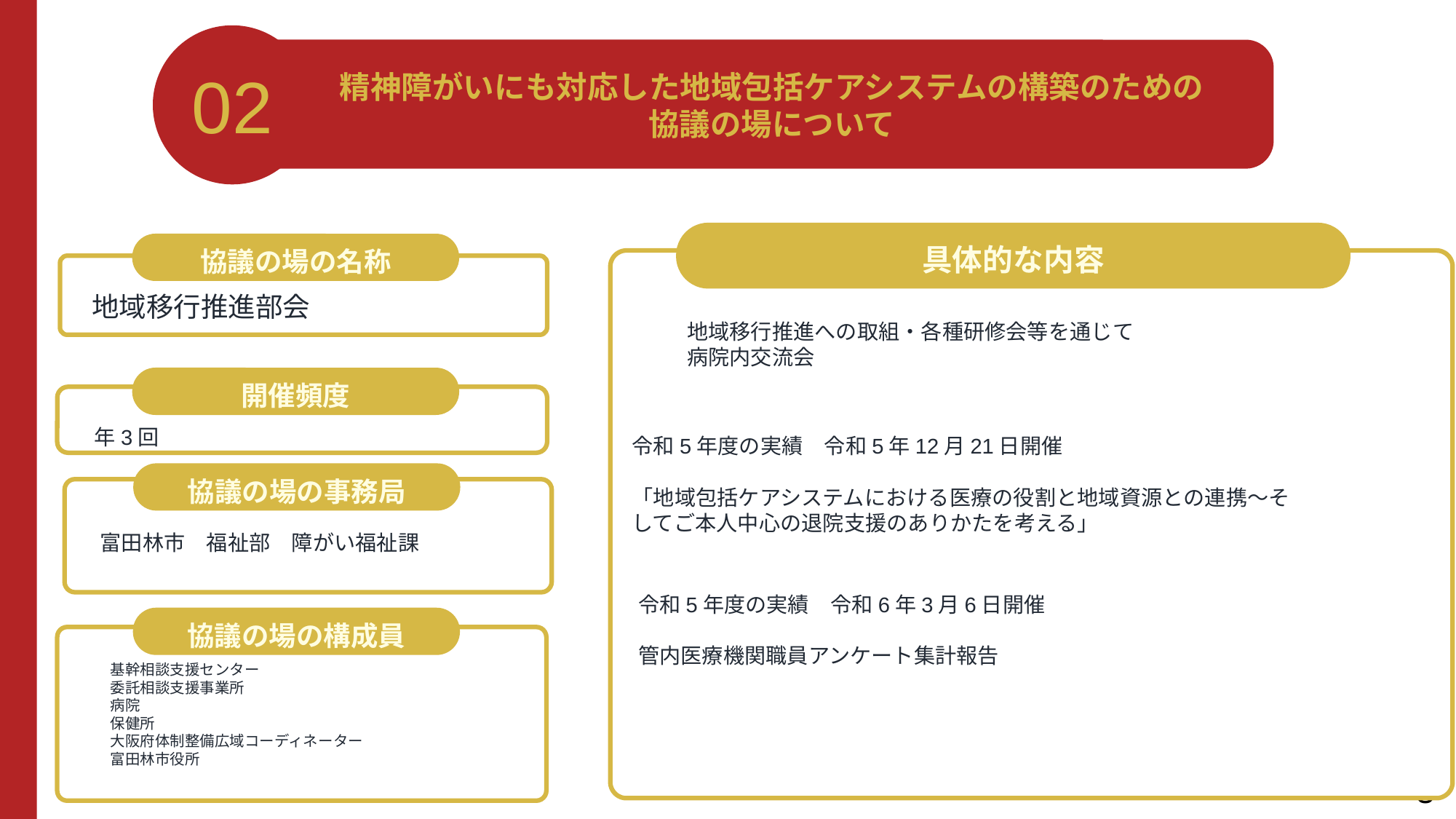

02

精神障がいにも対応した地域包括ケアシステムの構築のための
協議の場について
具体的な内容
協議の場の名称

地域移行推進部会
地域移行推進への取組・各種研修会等を通じて
病院内交流会
開催頻度

年3回
令和5年度の実績　令和5年12月21日開催

「地域包括ケアシステムにおける医療の役割と地域資源との連携～そしてご本人中心の退院支援のありかたを考える」
協議の場の事務局

富田林市　福祉部　障がい福祉課
令和5年度の実績　令和6年3月6日開催

管内医療機関職員アンケート集計報告
協議の場の構成員

基幹相談支援センター
委託相談支援事業所
病院
保健所
大阪府体制整備広域コーディネーター
富田林市役所